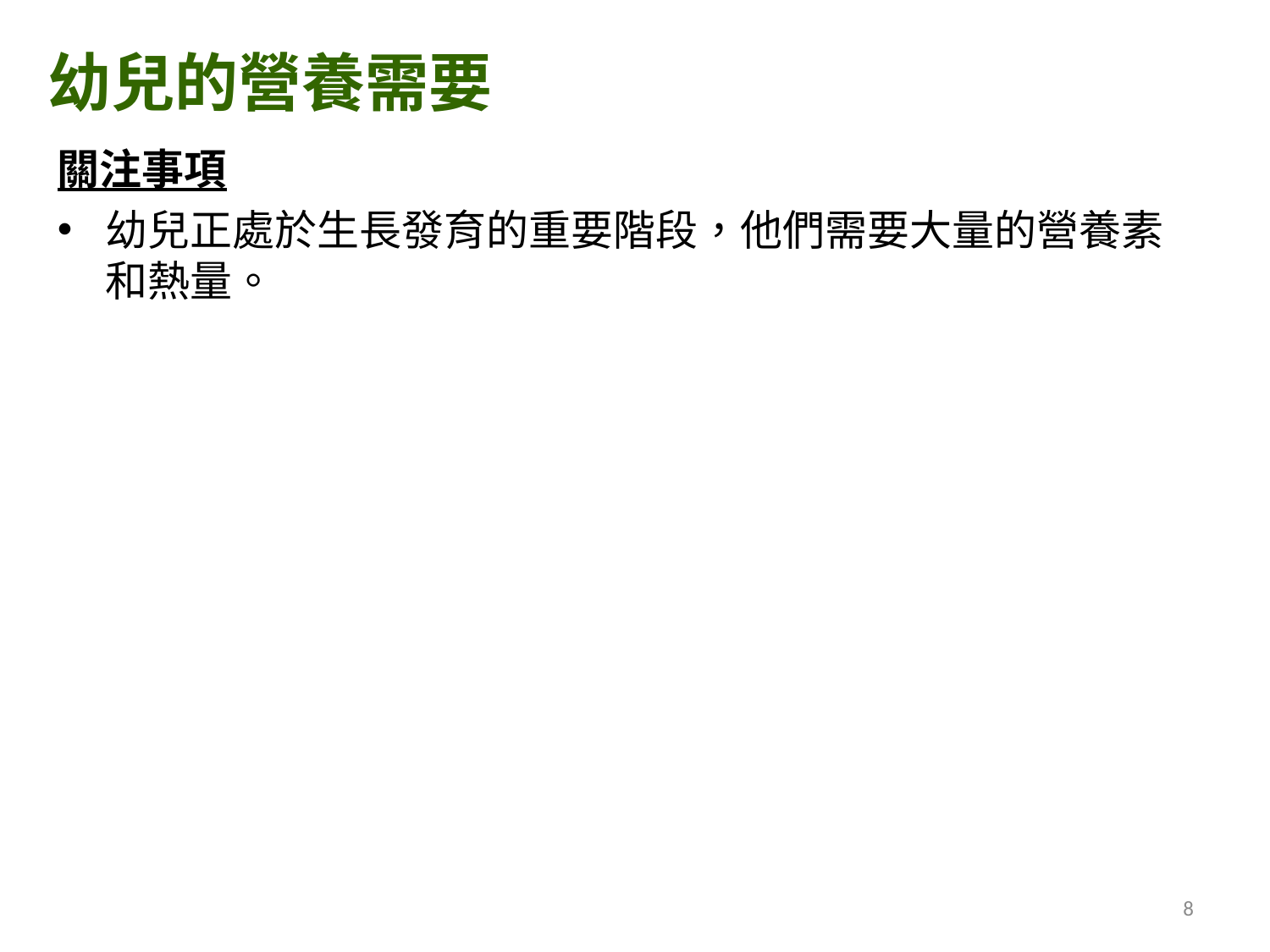

幼兒的營養需要
關注事項
幼兒正處於生長發育的重要階段，他們需要大量的營養素和熱量。
8